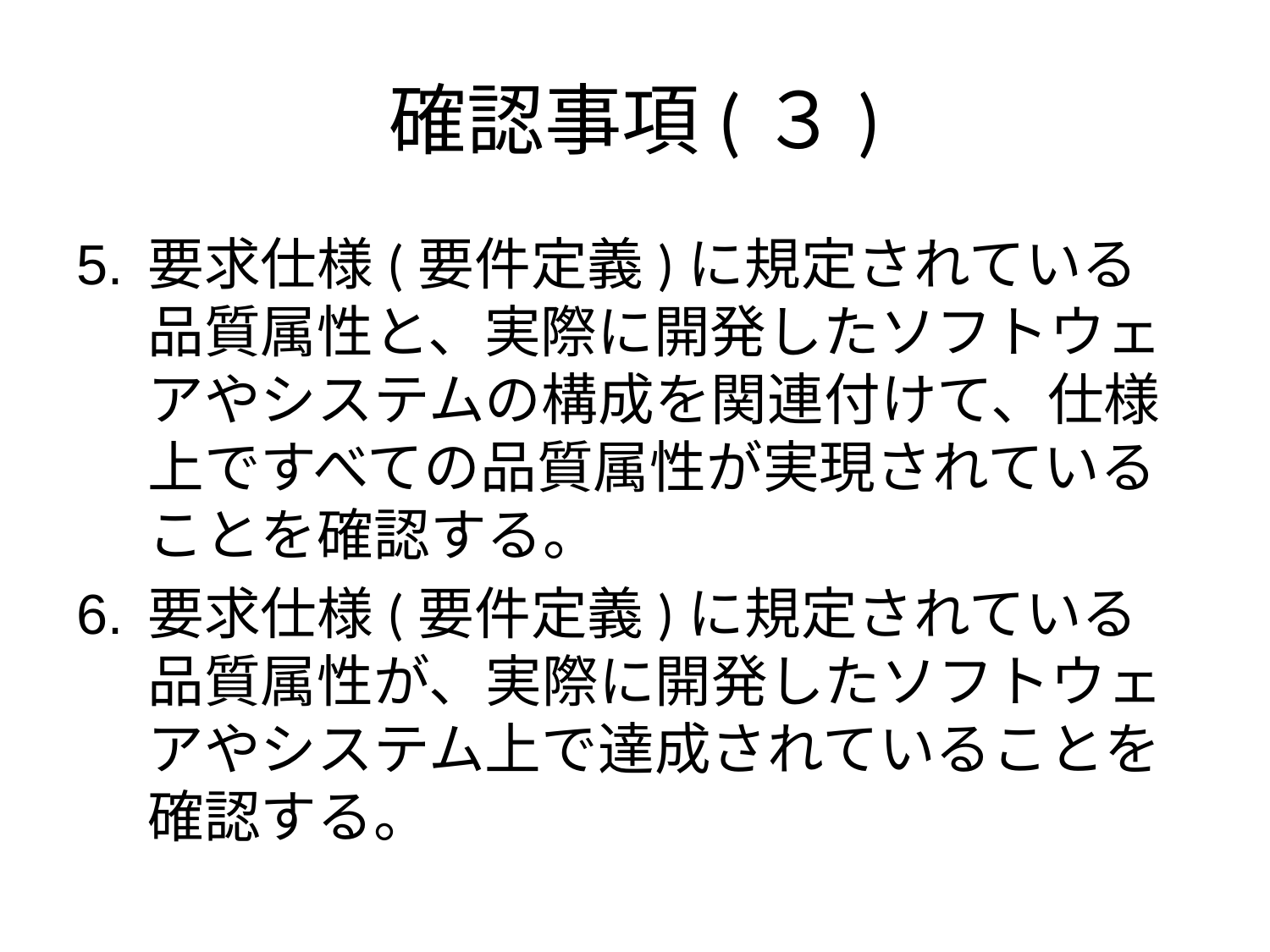

# 確認事項(３)
要求仕様(要件定義)に規定されている品質属性と、実際に開発したソフトウェアやシステムの構成を関連付けて、仕様上ですべての品質属性が実現されていることを確認する。
要求仕様(要件定義)に規定されている品質属性が、実際に開発したソフトウェアやシステム上で達成されていることを確認する。